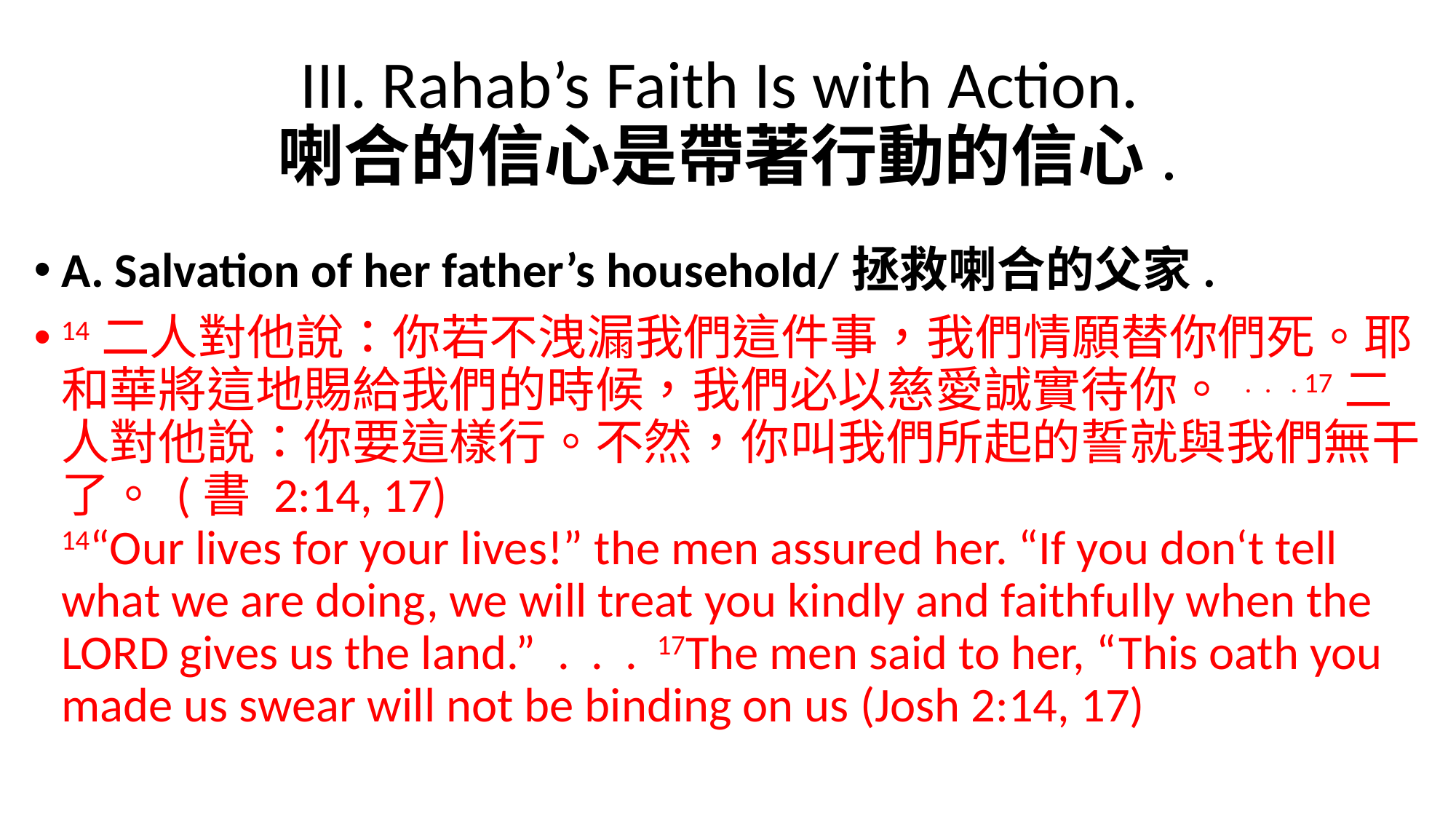

# III. Rahab’s Faith Is with Action. 喇合的信心是帶著行動的信心.
A. Salvation of her father’s household/拯救喇合的父家.
14二人對他說：你若不洩漏我們這件事，我們情願替你們死。耶和華將這地賜給我們的時候，我們必以慈愛誠實待你。 .  .   . 17二人對他說：你要這樣行。不然，你叫我們所起的誓就與我們無干了。 (書 2:14, 17)
14“Our lives for your lives!” the men assured her. “If you don‘t tell what we are doing, we will treat you kindly and faithfully when the LORD gives us the land.”  .  .  .   17The men said to her, “This oath you made us swear will not be binding on us (Josh 2:14, 17)